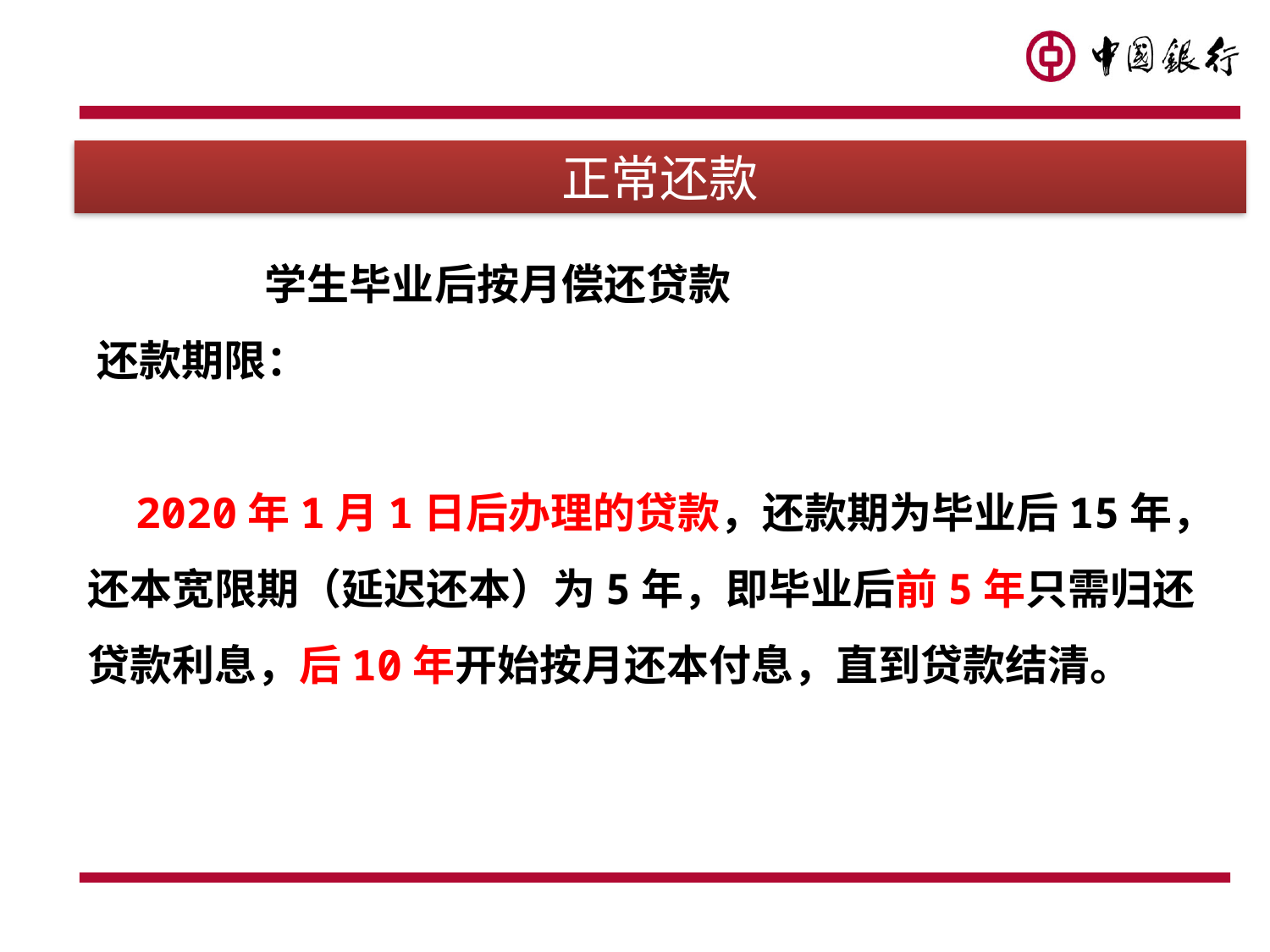

正常还款
# 学生毕业后按月偿还贷款 还款期限： 2020年1月1日后办理的贷款，还款期为毕业后15年，还本宽限期（延迟还本）为5年，即毕业后前5年只需归还贷款利息，后10年开始按月还本付息，直到贷款结清。